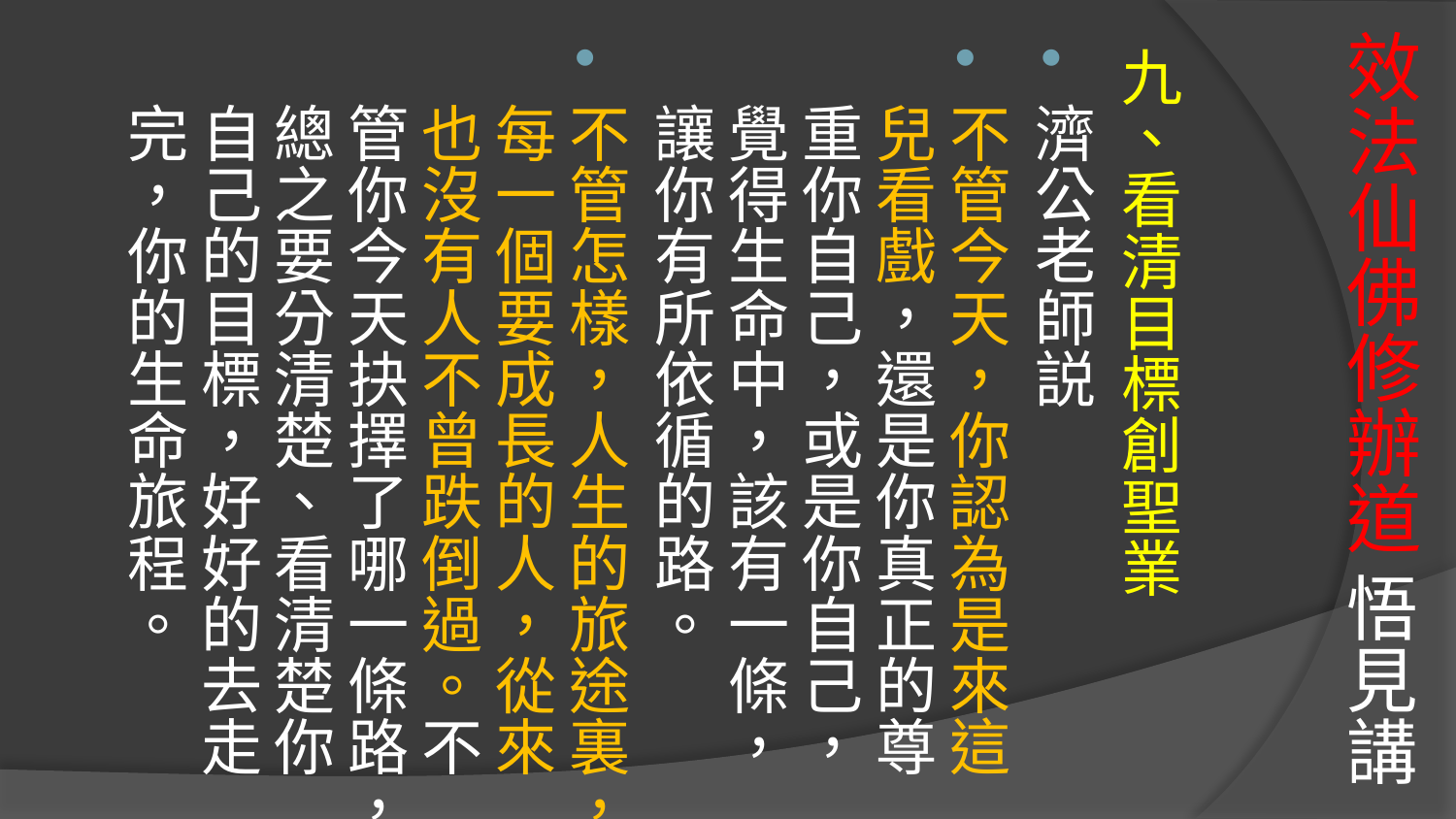

# 效法仙佛修辦道 悟見講
九、看清目標創聖業
濟公老師説
不管今天，你認為是來這兒看戲，還是你真正的尊重你自己，或是你自己，覺得生命中，該有一條，讓你有所依循的路。
不管怎樣，人生的旅途裏，每一個要成長的人，從來也沒有人不曾跌倒過。不管你今天抉擇了哪一條路，總之要分清楚、看清楚你自己的目標，好好的去走完，你的生命旅程。